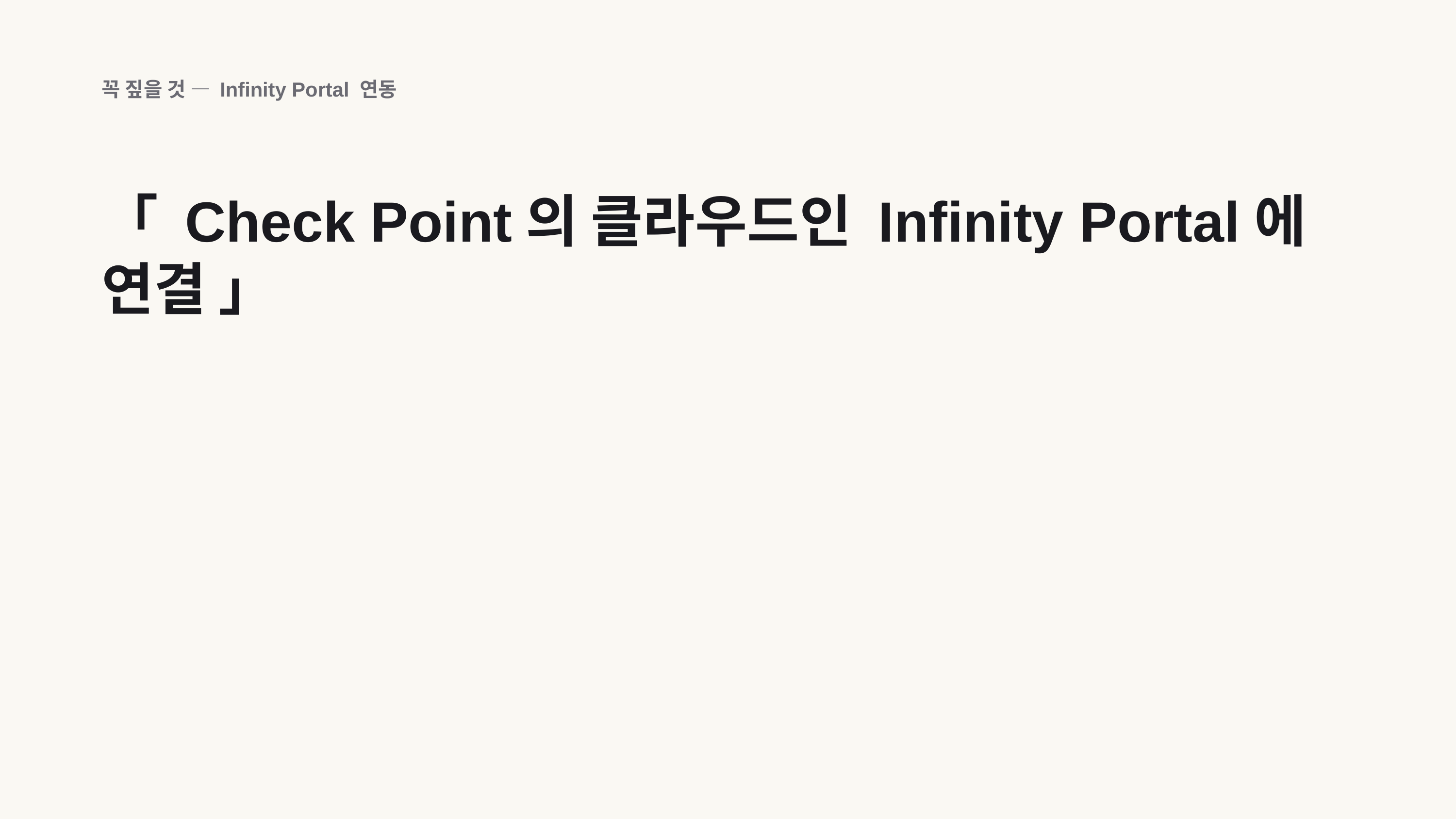

꼭 짚을 것 — Infinity Portal 연동
「 Check Point의 클라우드인 Infinity Portal에 연결 」